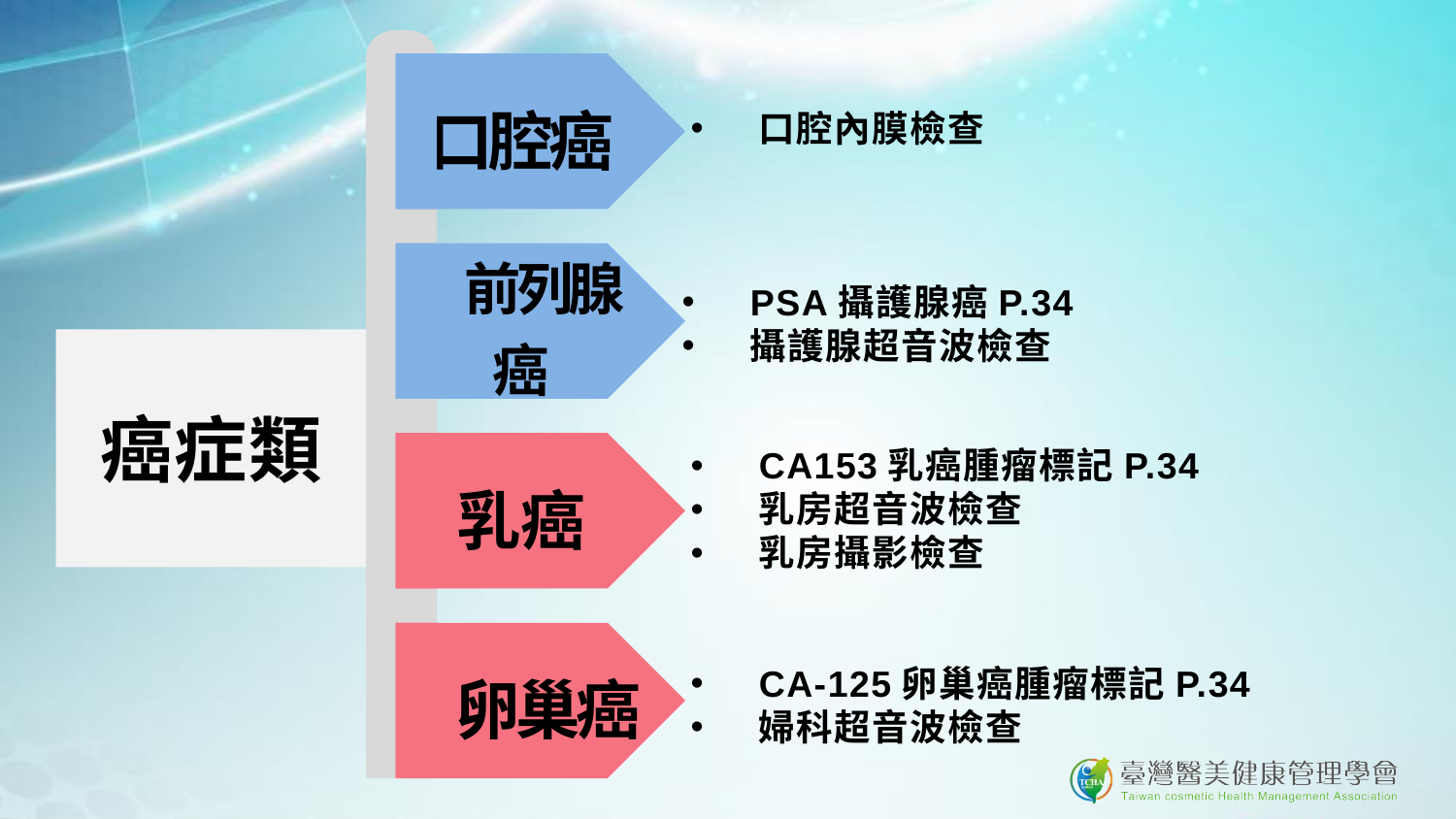

#

口腔癌
口腔內膜檢查
   前列腺癌

PSA攝護腺癌P.34
攝護腺超音波檢查

癌症類

乳癌
CA153乳癌腫瘤標記P.34
乳房超音波檢查
乳房攝影檢查

卵巢癌
CA-125卵巢癌腫瘤標記P.34
婦科超音波檢查
25